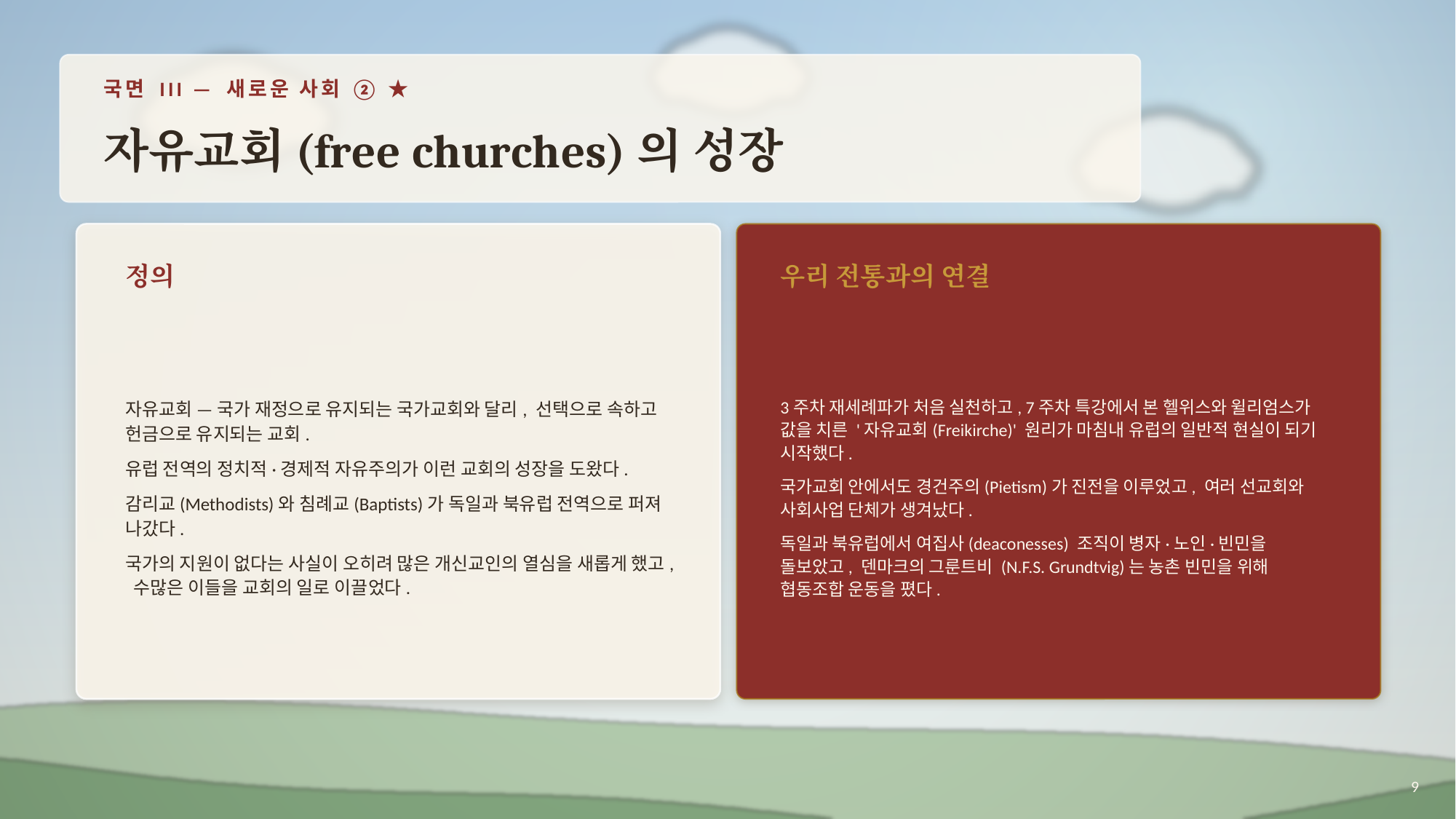

국면 III — 새로운 사회 ② ★
자유교회(free churches)의 성장

정의
우리 전통과의 연결
자유교회 — 국가 재정으로 유지되는 국가교회와 달리, 선택으로 속하고 헌금으로 유지되는 교회.
유럽 전역의 정치적·경제적 자유주의가 이런 교회의 성장을 도왔다.
감리교(Methodists)와 침례교(Baptists)가 독일과 북유럽 전역으로 퍼져 나갔다.
국가의 지원이 없다는 사실이 오히려 많은 개신교인의 열심을 새롭게 했고, 수많은 이들을 교회의 일로 이끌었다.
3주차 재세례파가 처음 실천하고, 7주차 특강에서 본 헬위스와 윌리엄스가 값을 치른 '자유교회(Freikirche)' 원리가 마침내 유럽의 일반적 현실이 되기 시작했다.
국가교회 안에서도 경건주의(Pietism)가 진전을 이루었고, 여러 선교회와 사회사업 단체가 생겨났다.
독일과 북유럽에서 여집사(deaconesses) 조직이 병자·노인·빈민을 돌보았고, 덴마크의 그룬트비 (N.F.S. Grundtvig)는 농촌 빈민을 위해 협동조합 운동을 폈다.
9